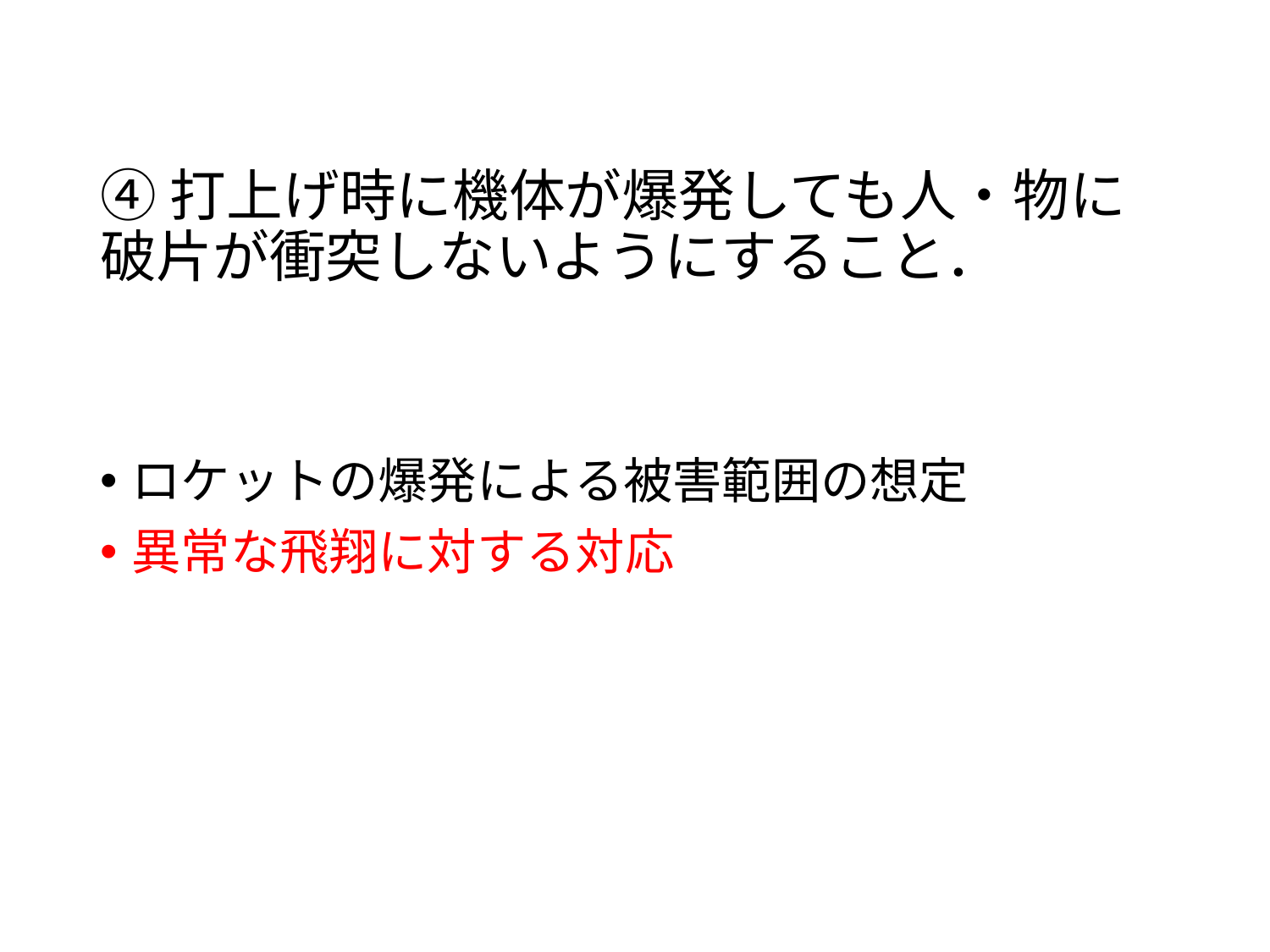

# ④打上げ時に機体が爆発しても人・物に破片が衝突しないようにすること．
ロケットの爆発による被害範囲の想定
異常な飛翔に対する対応